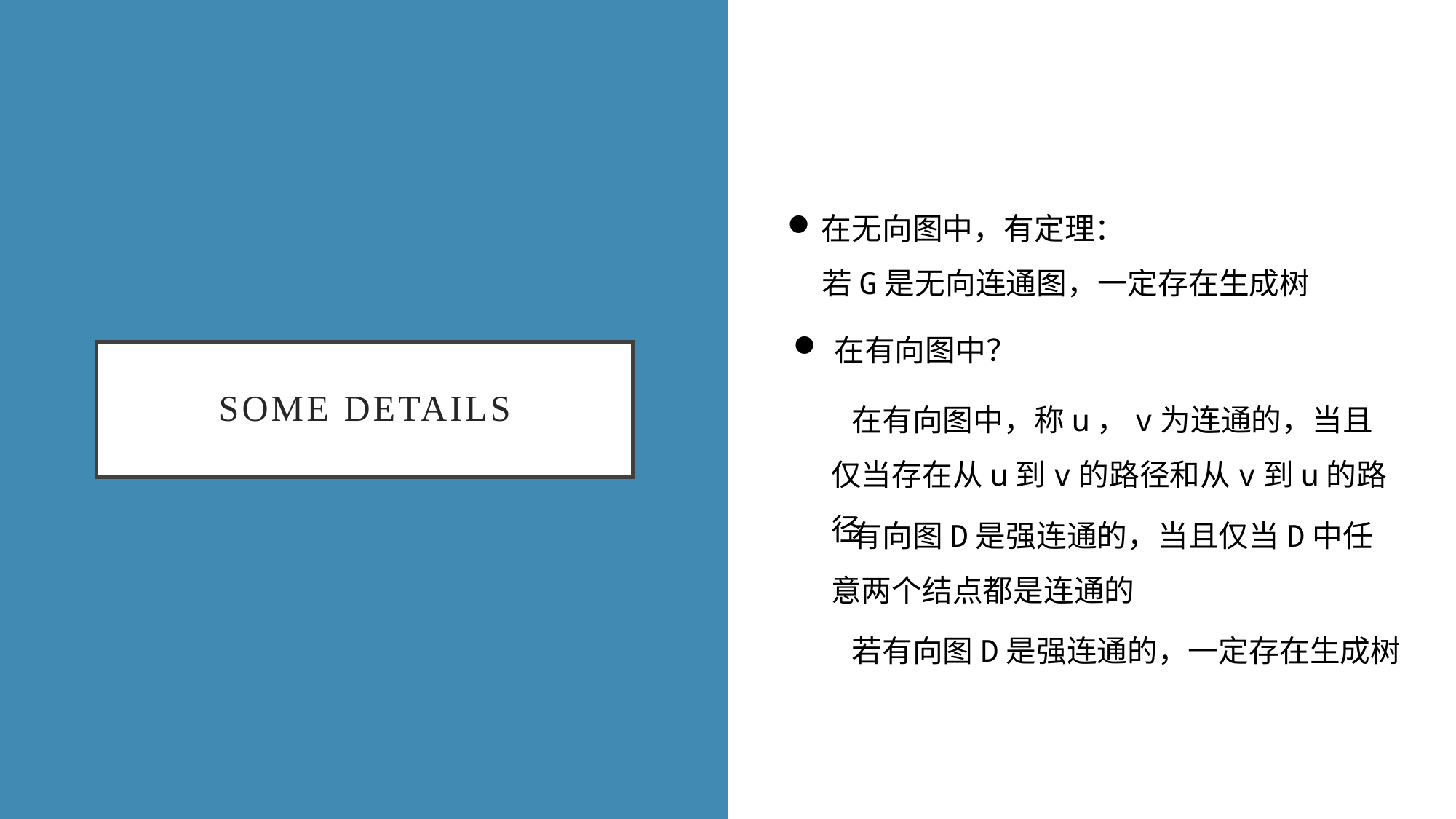

在无向图中，有定理：
    若G是无向连通图，一定存在生成树
在有向图中？
# SOME DETAILS
  在有向图中，称u，v为连通的，当且仅当存在从u到v的路径和从v到u的路径
  有向图D是强连通的，当且仅当D中任意两个结点都是连通的
  若有向图D是强连通的，一定存在生成树